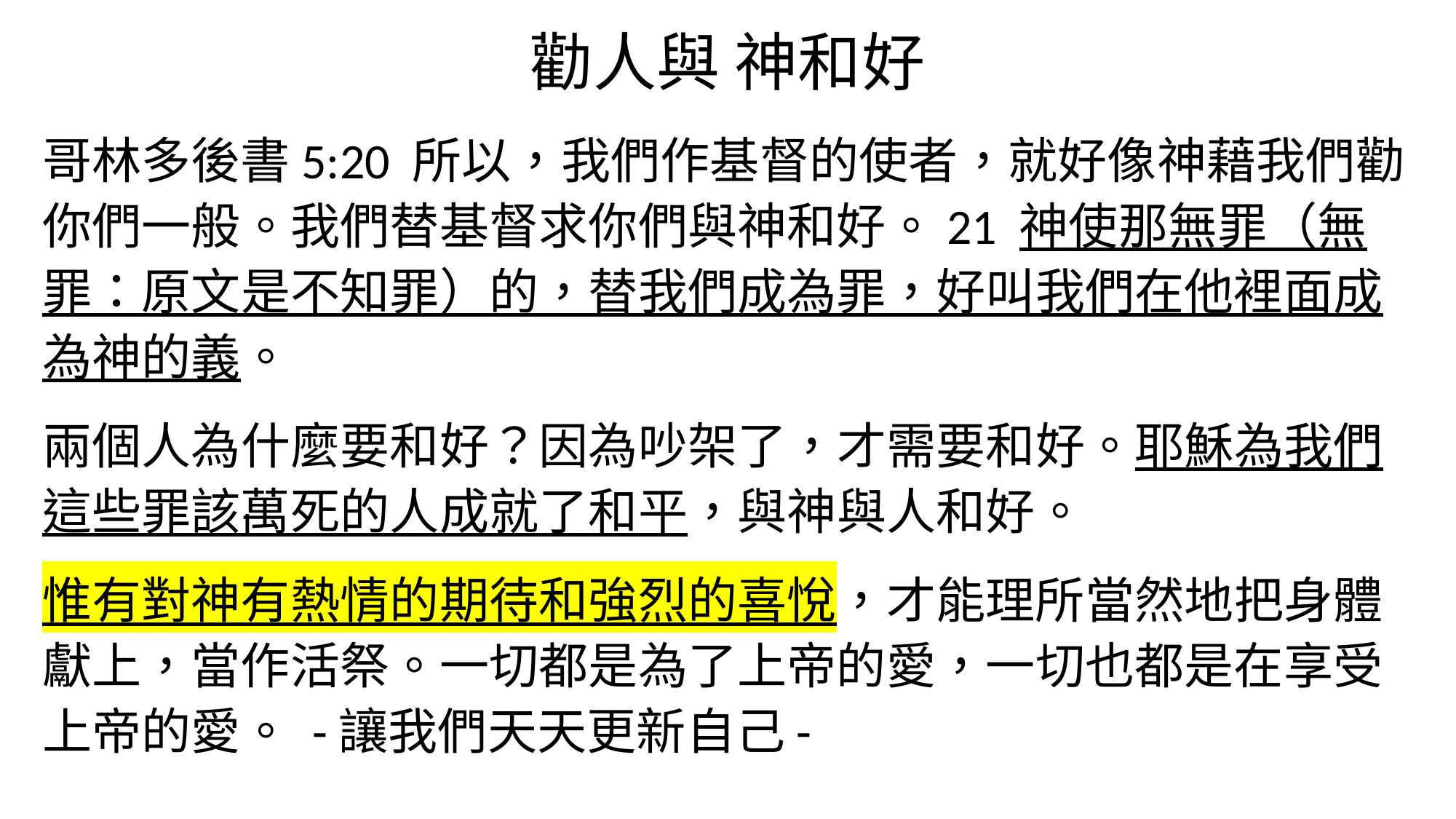

# 勸人與 神和好
哥林多後書5:20 所以，我們作基督的使者，就好像神藉我們勸你們一般。我們替基督求你們與神和好。21 神使那無罪（無罪：原文是不知罪）的，替我們成為罪，好叫我們在他裡面成為神的義。

兩個人為什麼要和好？因為吵架了，才需要和好。耶穌為我們這些罪該萬死的人成就了和平，與神與人和好。

惟有對神有熱情的期待和強烈的喜悅，才能理所當然地把身體獻上，當作活祭。一切都是為了上帝的愛，一切也都是在享受上帝的愛。 -讓我們天天更新自己-